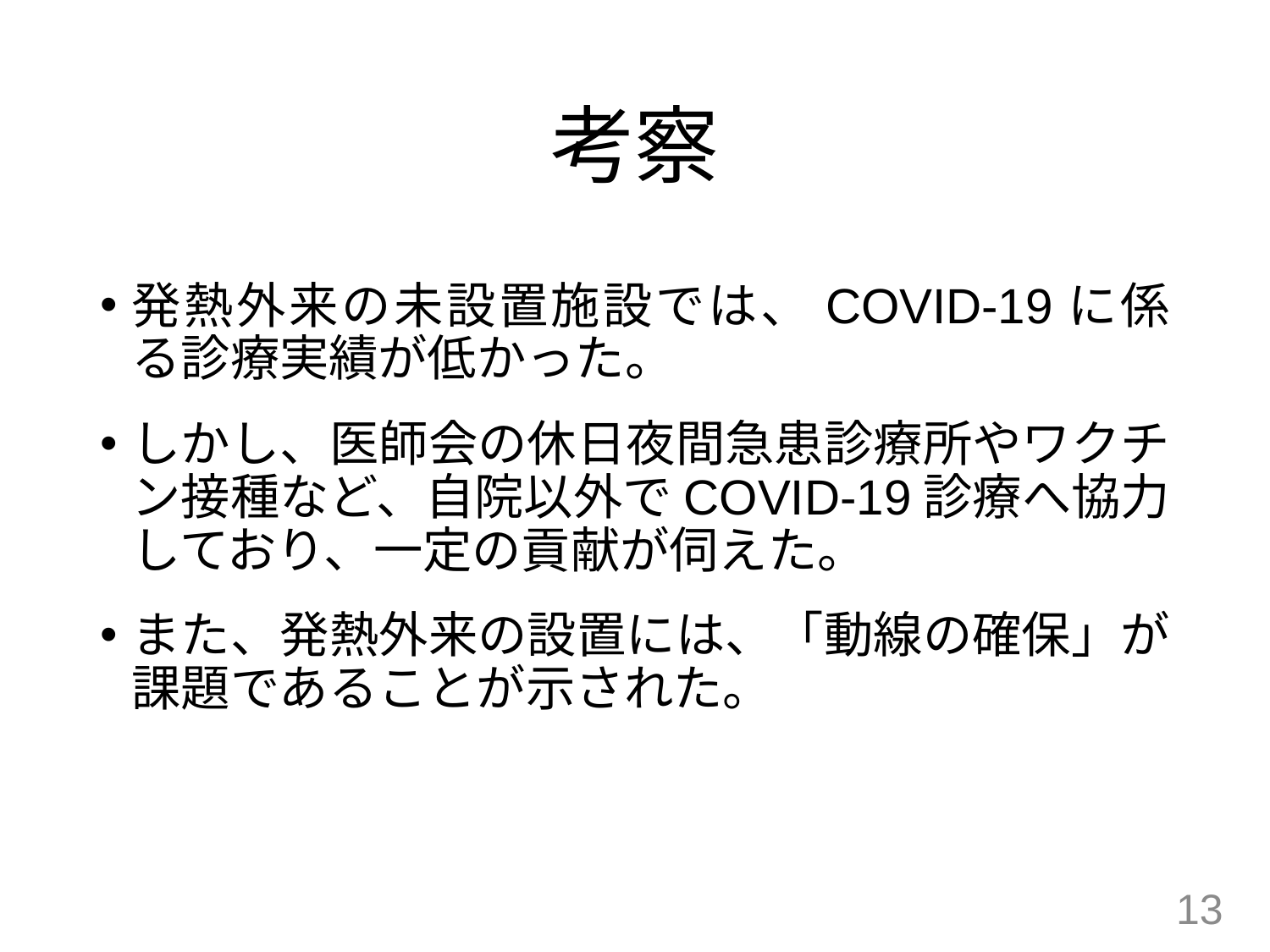

# 考察
発熱外来の未設置施設では、COVID-19に係る診療実績が低かった。
しかし、医師会の休日夜間急患診療所やワクチン接種など、自院以外でCOVID-19診療へ協力しており、一定の貢献が伺えた。
また、発熱外来の設置には、「動線の確保」が課題であることが示された。
13